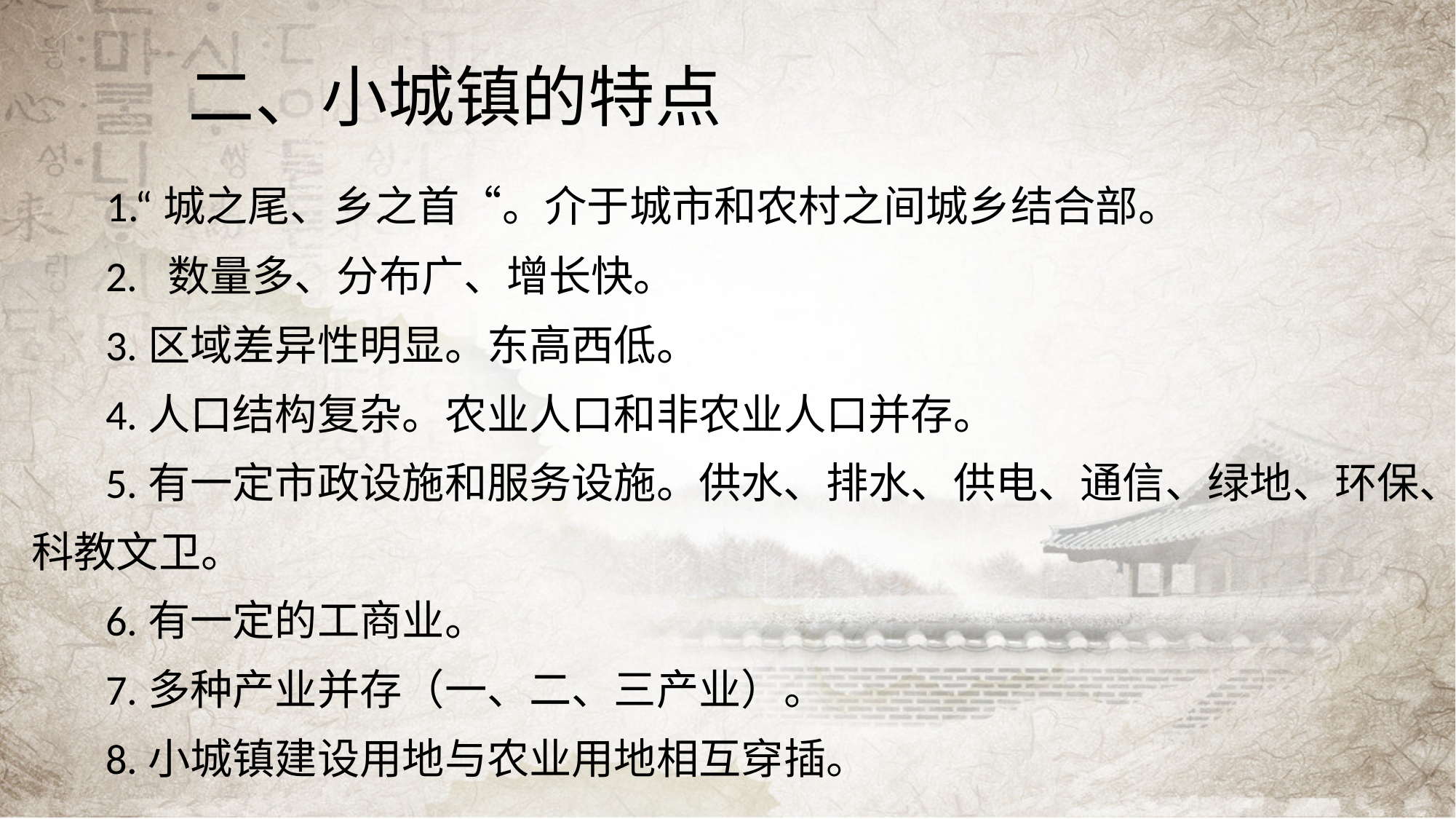

二、小城镇的特点
  1.“城之尾、乡之首“。介于城市和农村之间城乡结合部。
  2.  数量多、分布广、增长快。
  3.区域差异性明显。东高西低。
  4.人口结构复杂。农业人口和非农业人口并存。
  5.有一定市政设施和服务设施。供水、排水、供电、通信、绿地、环保、科教文卫。
  6.有一定的工商业。
  7.多种产业并存（一、二、三产业）。
  8.小城镇建设用地与农业用地相互穿插。